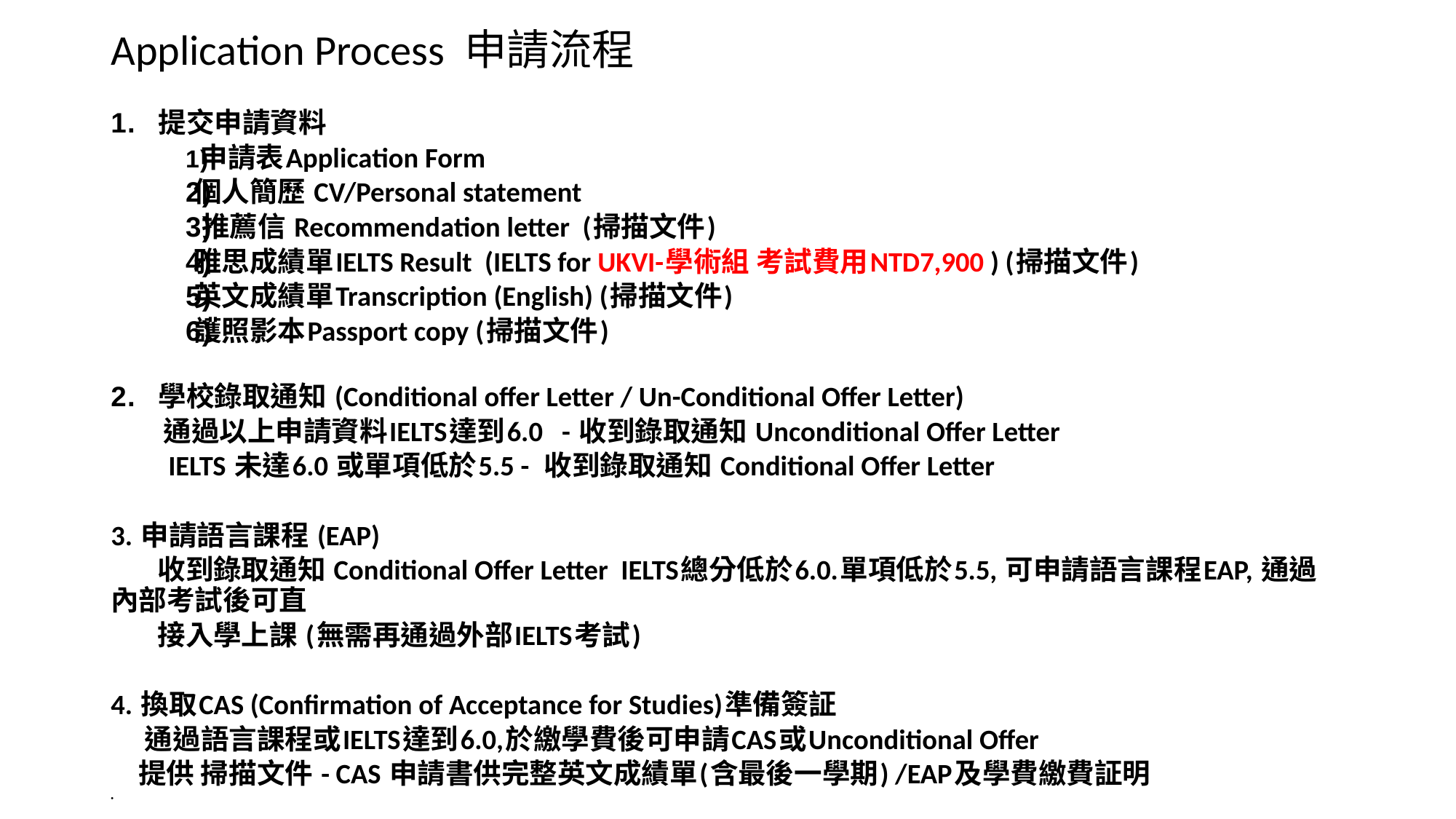

# Application Process 申請流程
提交申請資料
 申請表Application Form
個人簡歷 CV/Personal statement
 推薦信 Recommendation letter  (掃描文件)
雅思成績單IELTS Result  (IELTS for UKVI-學術組 考試費用NTD7,900 ) (掃描文件)
英文成績單Transcription (English) (掃描文件)
護照影本Passport copy (掃描文件)

學校錄取通知 (Conditional offer Letter / Un-Conditional Offer Letter)
         通過以上申請資料IELTS達到6.0   - 收到錄取通知 Unconditional Offer Letter
         IELTS 未達6.0 或單項低於5.5 -  收到錄取通知 Conditional Offer Letter

3. 申請語言課程 (EAP)
       收到錄取通知 Conditional Offer Letter  IELTS總分低於6.0.單項低於5.5, 可申請語言課程EAP, 通過內部考試後可直
       接入學上課 (無需再通過外部IELTS考試)

4. 換取CAS (Confirmation of Acceptance for Studies)準備簽証
     通過語言課程或IELTS達到6.0,於繳學費後可申請CAS或Unconditional Offer
    提供 掃描文件 - CAS 申請書供完整英文成績單(含最後一學期) /EAP及學費繳費証明